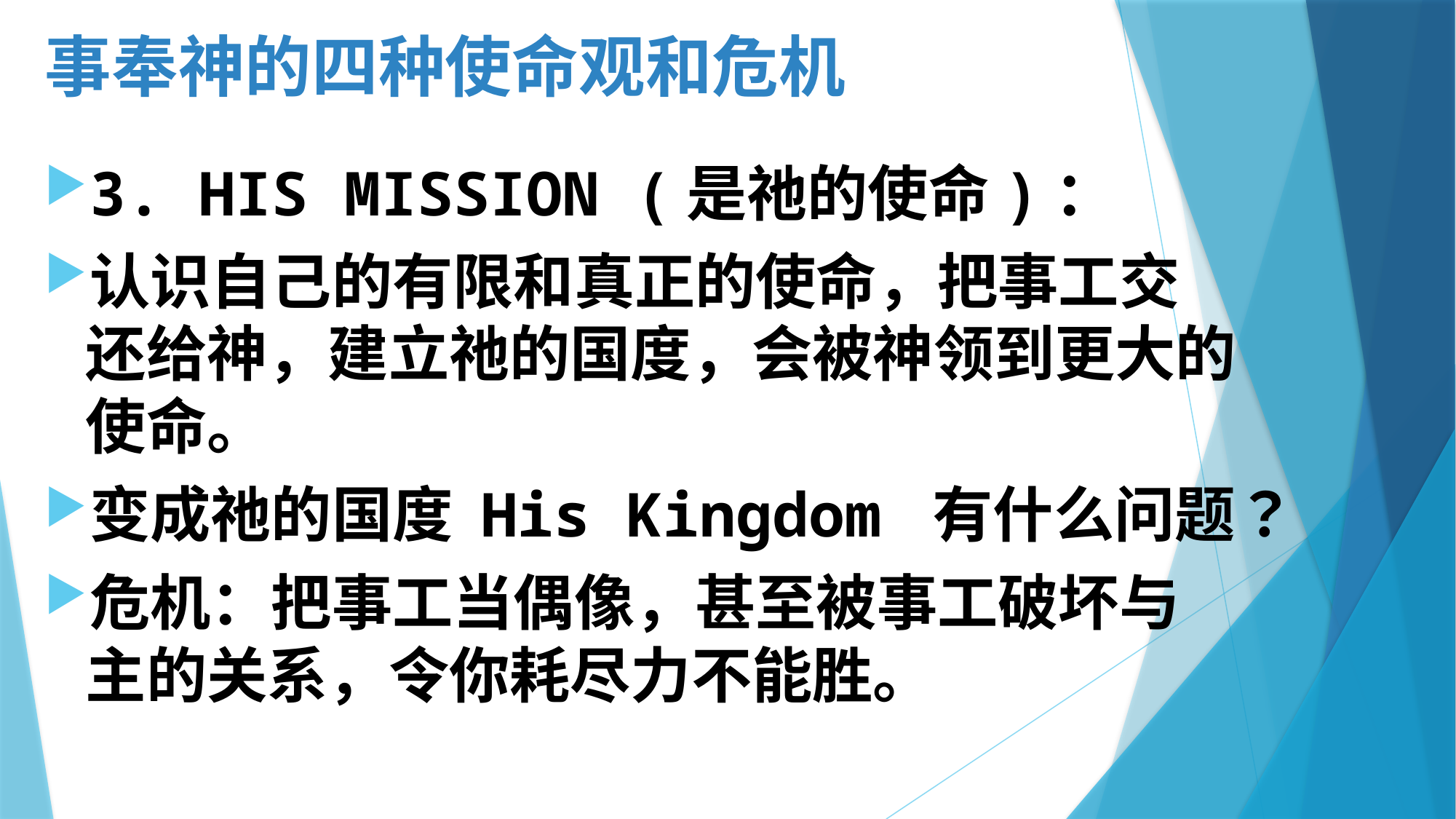

# 事奉神的四种使命观和危机
3. HIS MISSION (是祂的使命)：
认识自己的有限和真正的使命，把事工交还给神，建立祂的国度，会被神领到更大的使命。
变成祂的国度 His Kingdom 有什么问题？
危机：把事工当偶像，甚至被事工破坏与 主的关系，令你耗尽力不能胜。